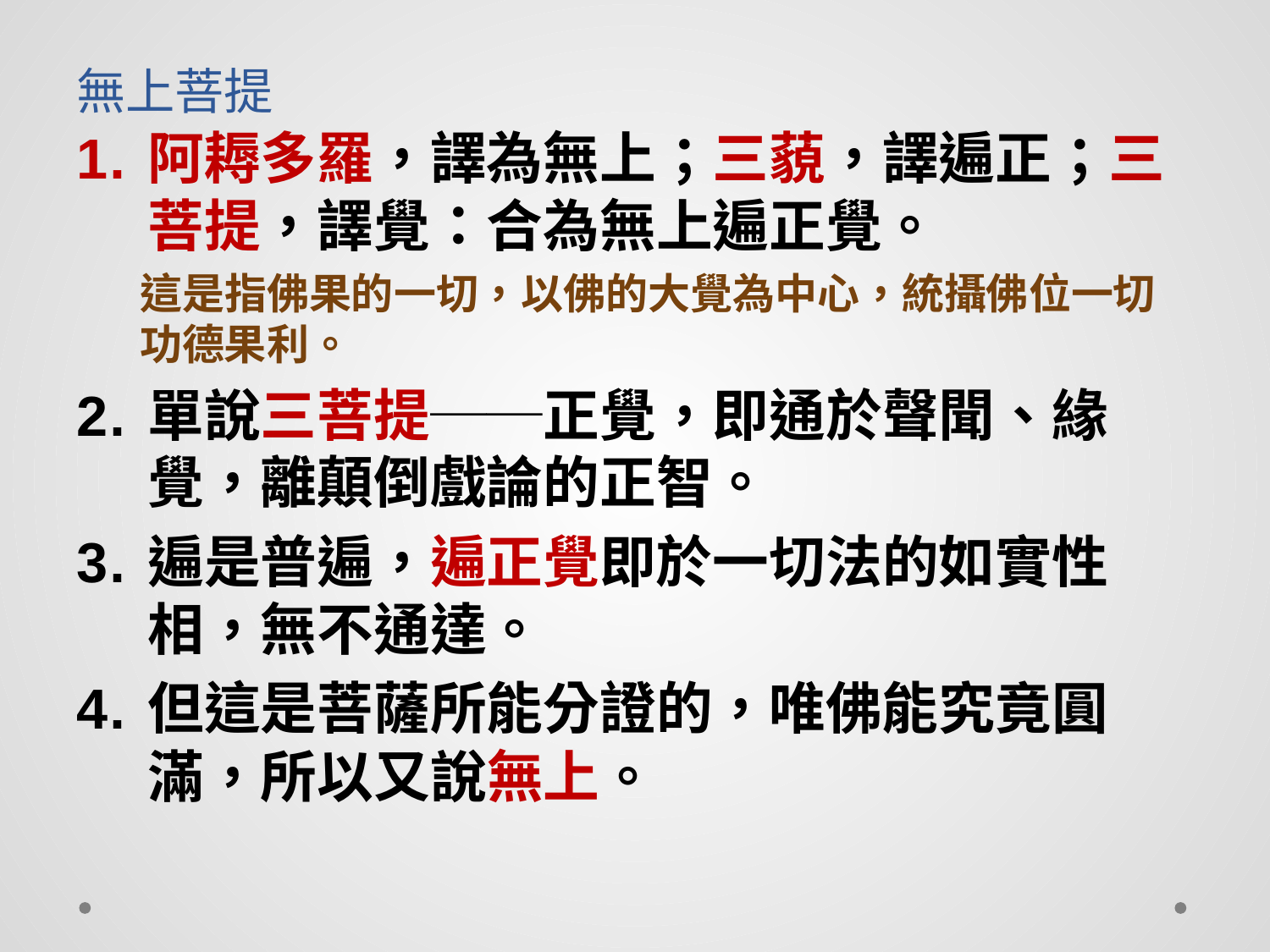

# 無上菩提
阿耨多羅，譯為無上；三藐，譯遍正；三菩提，譯覺：合為無上遍正覺。
這是指佛果的一切，以佛的大覺為中心，統攝佛位一切功德果利。
單說三菩提──正覺，即通於聲聞、緣覺，離顛倒戲論的正智。
遍是普遍，遍正覺即於一切法的如實性相，無不通達。
但這是菩薩所能分證的，唯佛能究竟圓滿，所以又說無上。